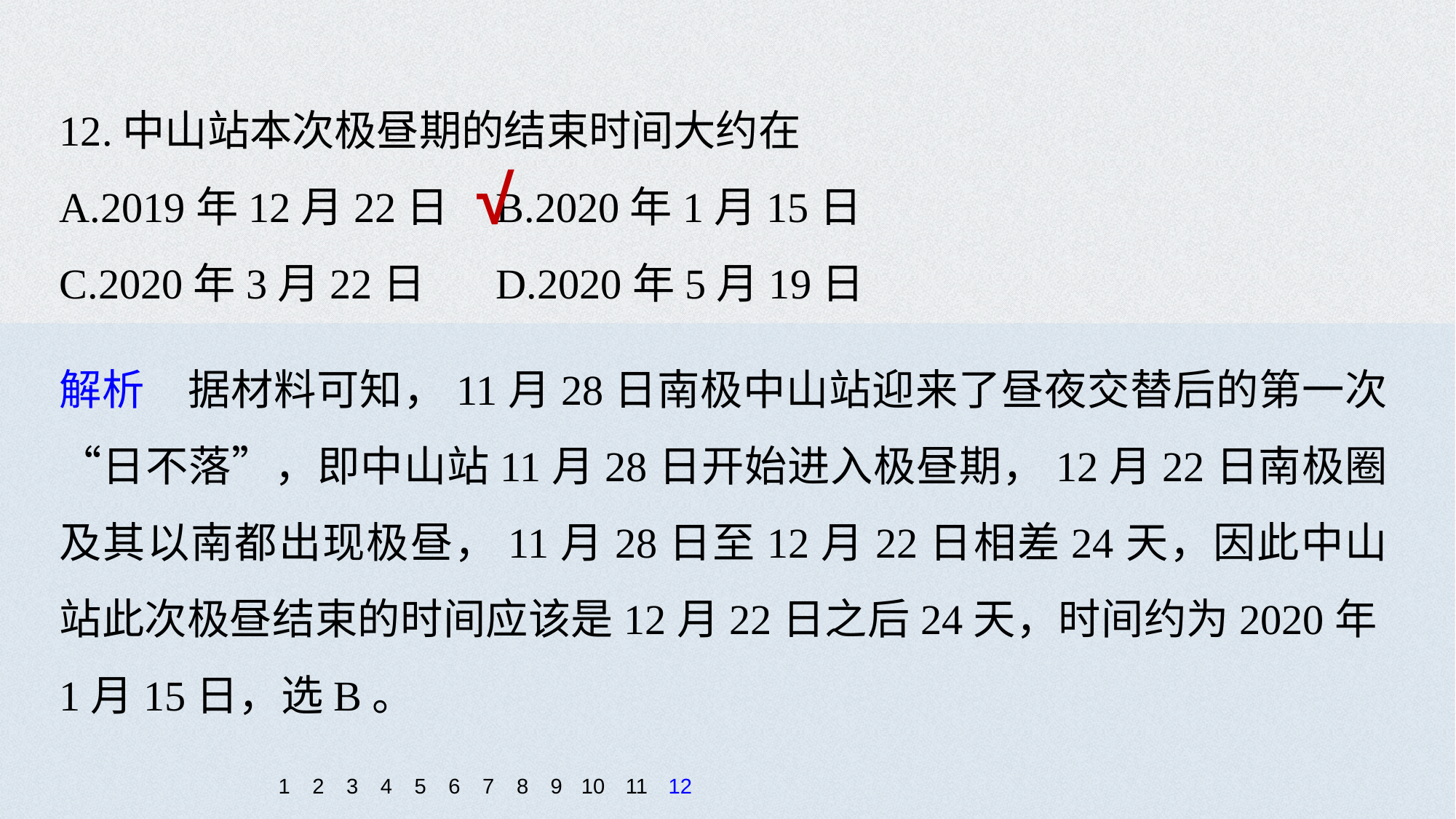

12.中山站本次极昼期的结束时间大约在
A.2019年12月22日  	B.2020年1月15日
C.2020年3月22日  	D.2020年5月19日
√
解析　据材料可知，11月28日南极中山站迎来了昼夜交替后的第一次“日不落”，即中山站11月28日开始进入极昼期，12月22日南极圈及其以南都出现极昼，11月28日至12月22日相差24天，因此中山站此次极昼结束的时间应该是12月22日之后24天，时间约为2020年1月15日，选B。
1
2
3
4
5
6
7
8
9
10
11
12